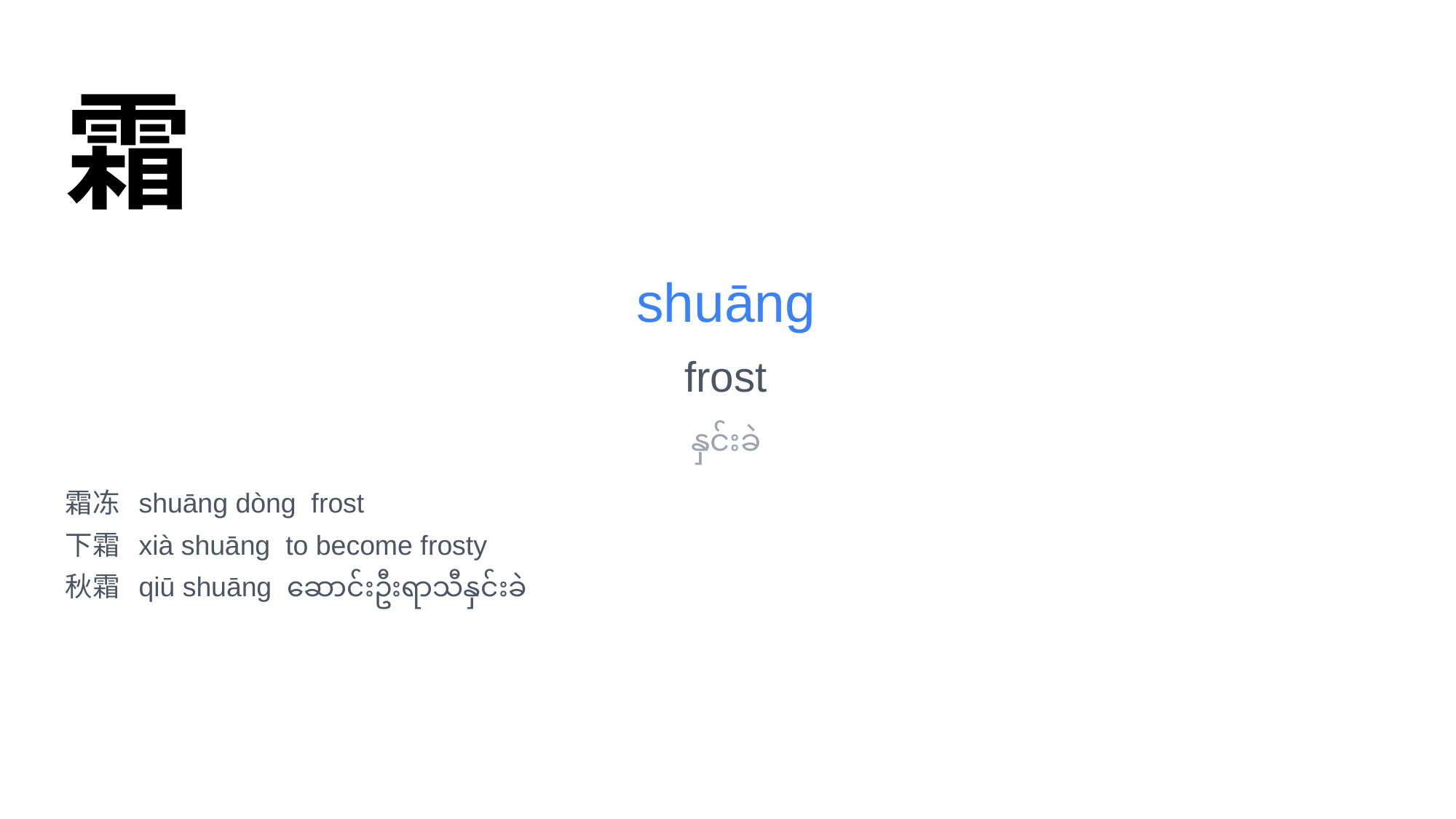

霜
shuāng
frost
နှင်းခဲ
霜冻  shuāng dòng  frost
下霜  xià shuāng  to become frosty
秋霜  qiū shuāng  ဆောင်းဦးရာသီနှင်းခဲ